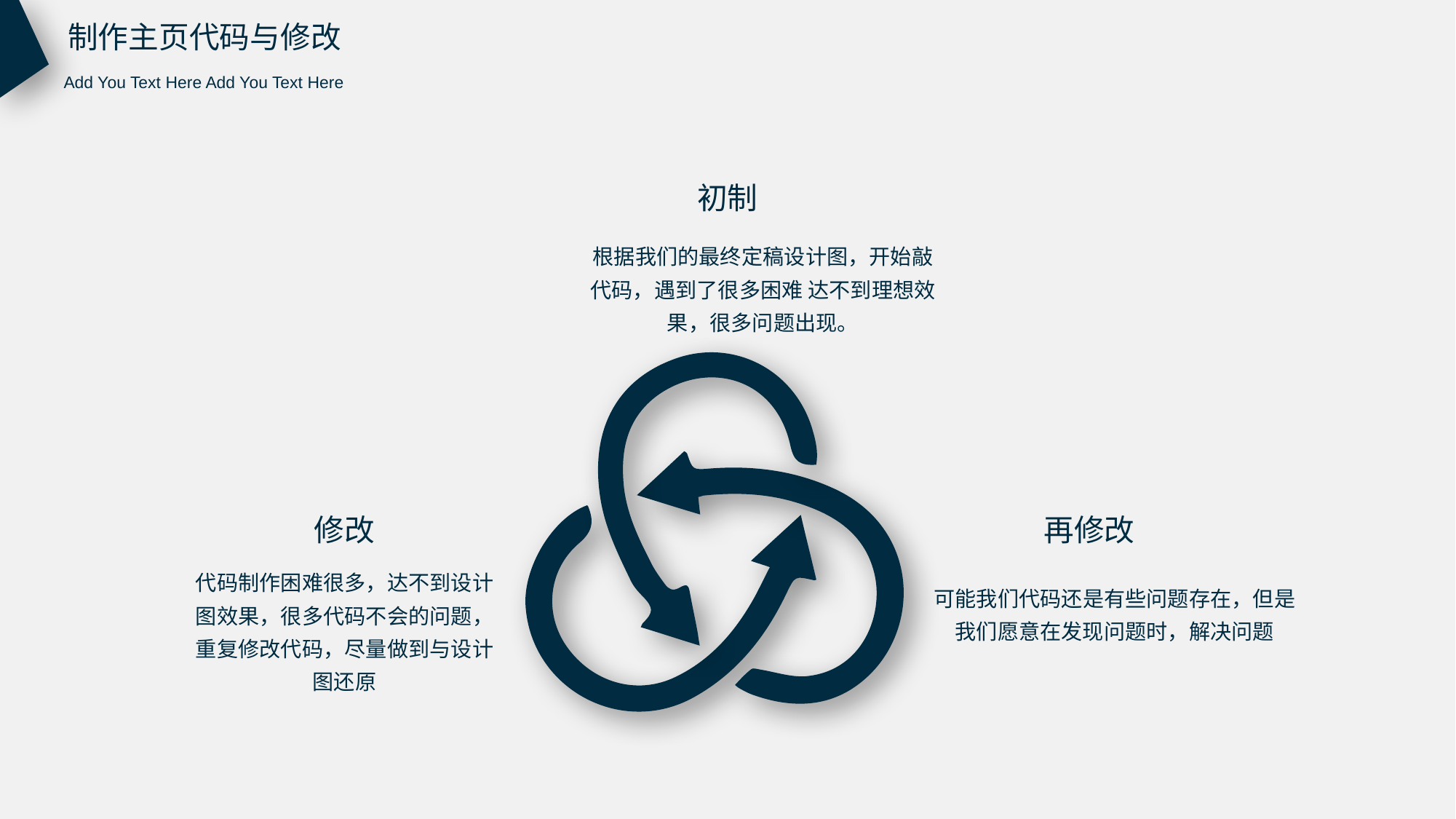

制作主页代码与修改
Add You Text Here Add You Text Here
初制
根据我们的最终定稿设计图，开始敲代码，遇到了很多困难 达不到理想效果，很多问题出现。

修改

再修改
代码制作困难很多，达不到设计图效果，很多代码不会的问题，重复修改代码，尽量做到与设计图还原
可能我们代码还是有些问题存在，但是我们愿意在发现问题时，解决问题